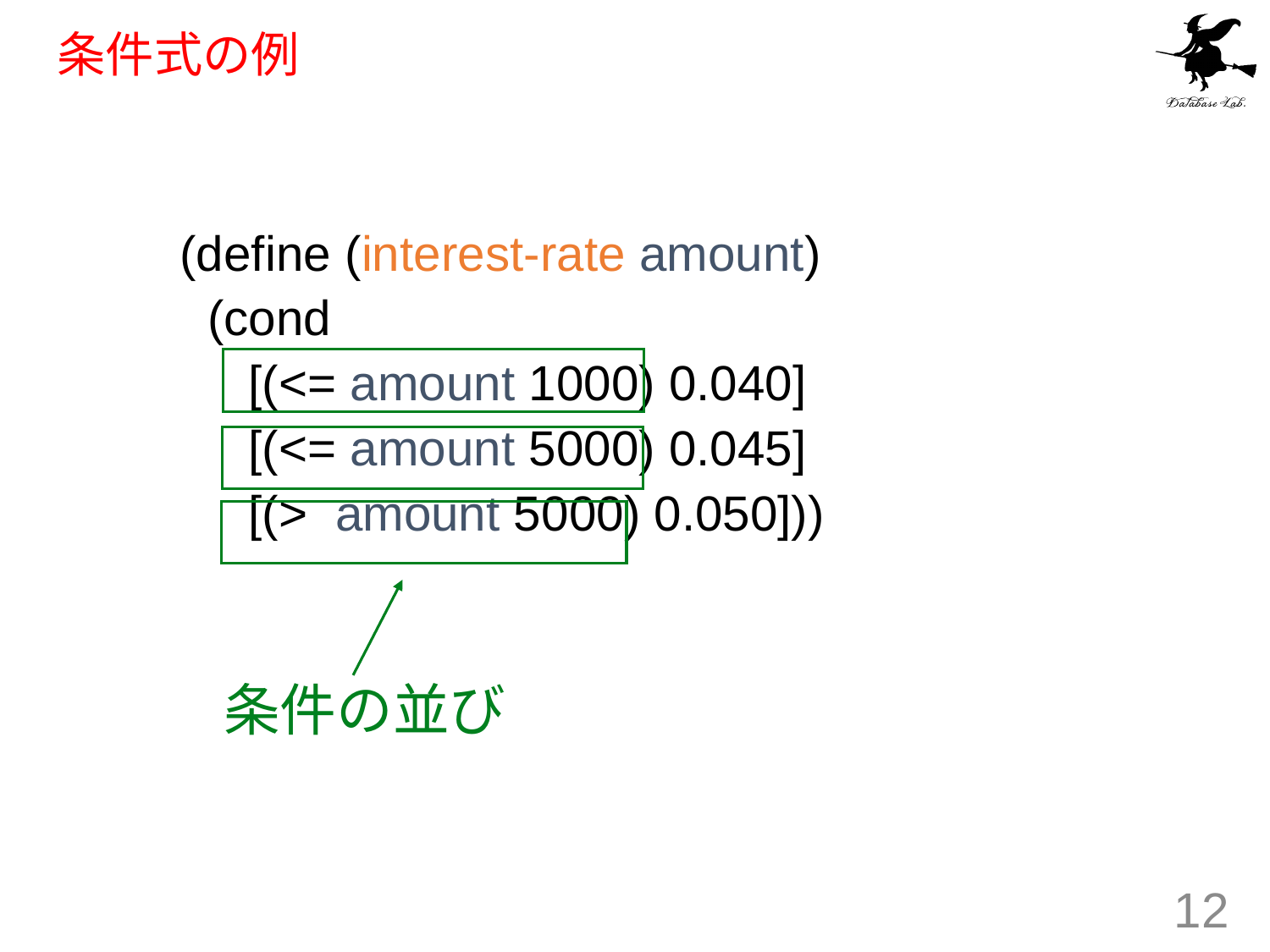

# 条件式の例

(define (interest-rate amount)
  (cond
     [(<= amount 1000) 0.040]
     [(<= amount 5000) 0.045]
     [(>  amount 5000) 0.050]))

条件の並び
12